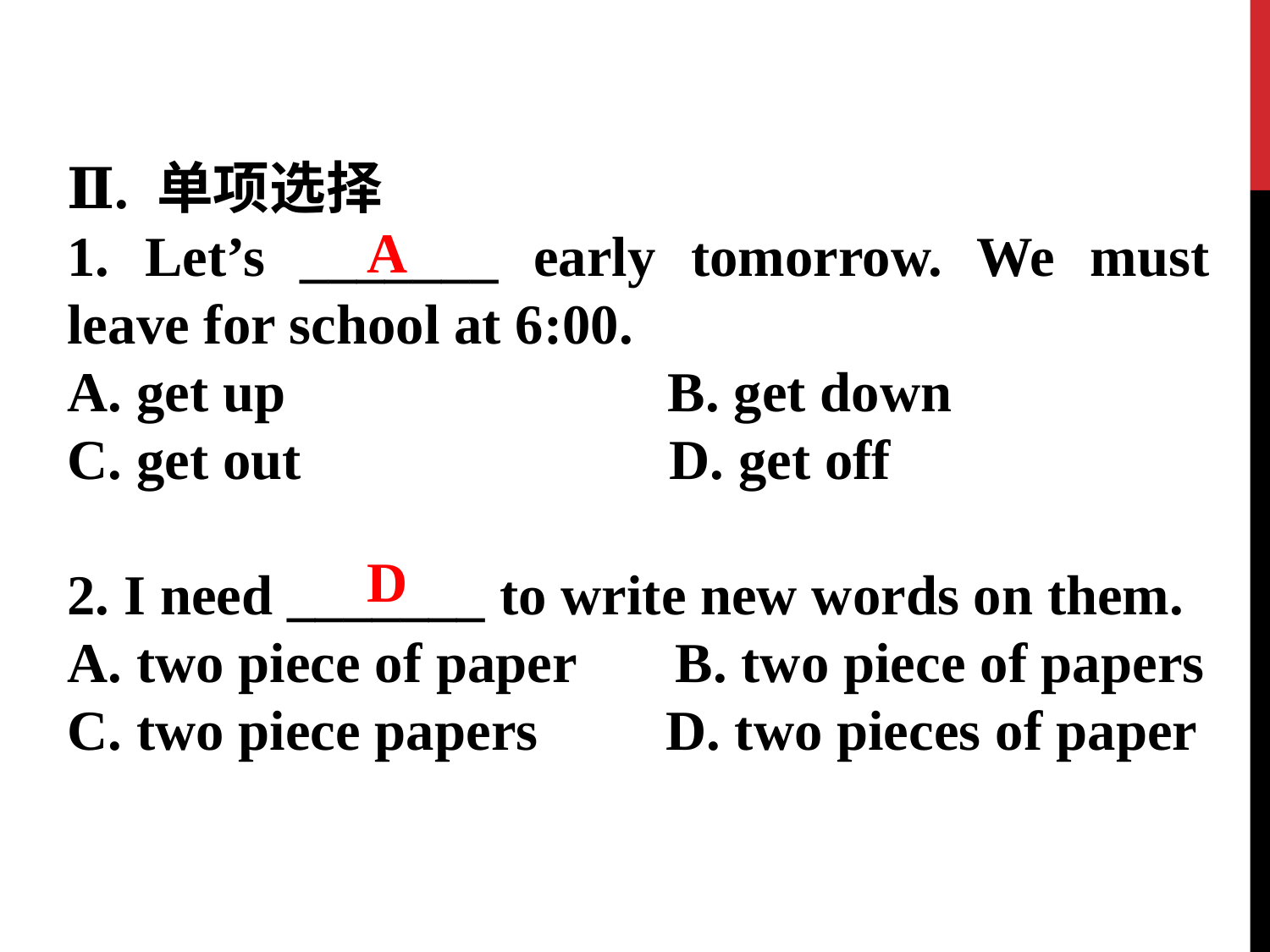

Ⅱ. 单项选择
1. Let’s _______ early tomorrow. We must leave for school at 6:00.
A. get up                           B. get down
C. get out                          D. get off

2. I need _______ to write new words on them.
A. two piece of paper       B. two piece of papers
C. two piece papers         D. two pieces of paper
A
D